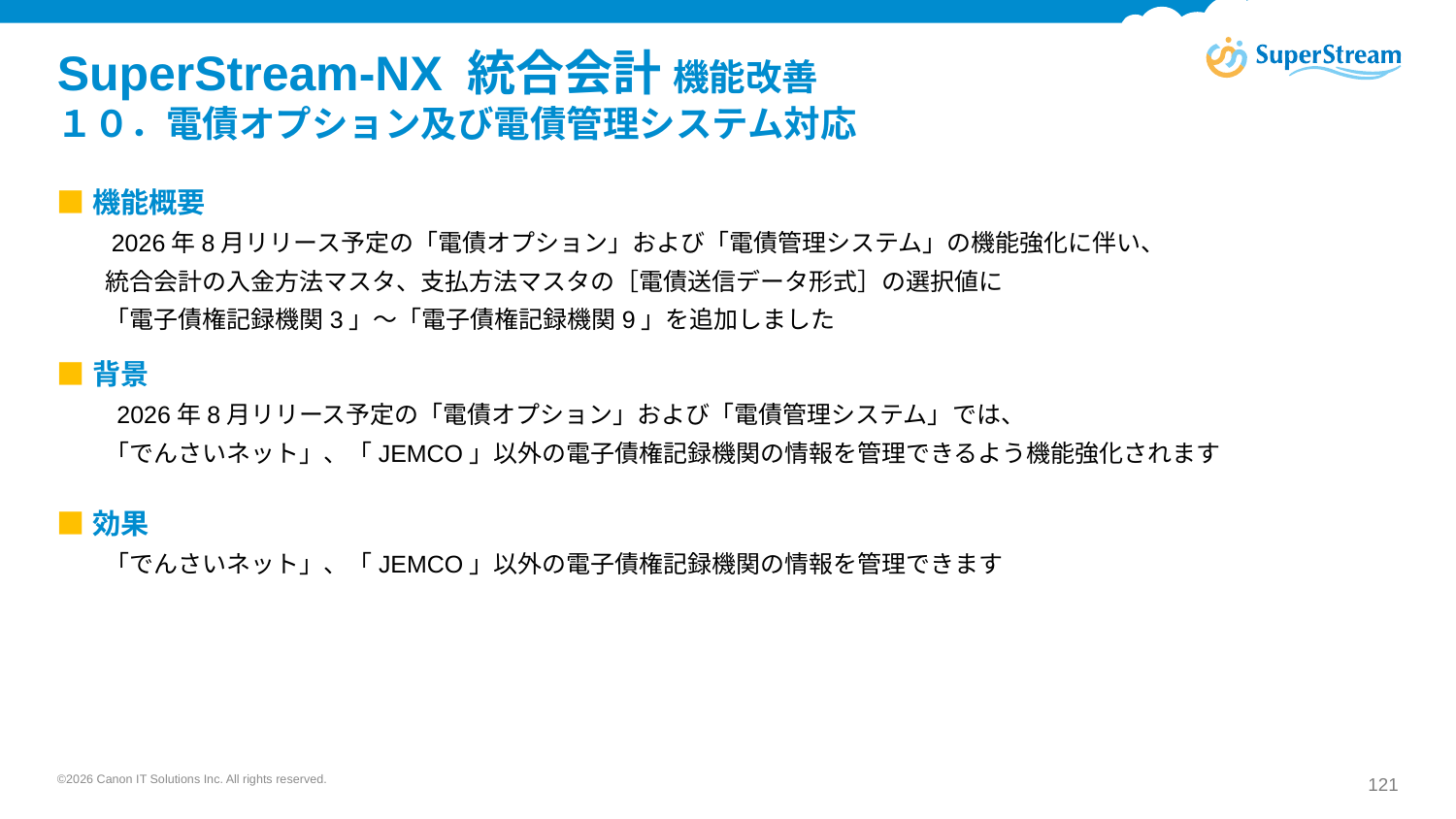

# SuperStream-NX 統合会計 機能改善 １０．電債オプション及び電債管理システム対応
■機能概要
　　2026年8月リリース予定の「電債オプション」および「電債管理システム」の機能強化に伴い、
　　統合会計の入金方法マスタ、支払方法マスタの［電債送信データ形式］の選択値に
　　「電子債権記録機関3」～「電子債権記録機関9」を追加しました

■背景
　　 2026年8月リリース予定の「電債オプション」および「電債管理システム」では、
　　「でんさいネット」、「JEMCO」以外の電子債権記録機関の情報を管理できるよう機能強化されます
■効果
　　「でんさいネット」、「JEMCO」以外の電子債権記録機関の情報を管理できます
©2026 Canon IT Solutions Inc. All rights reserved.
121